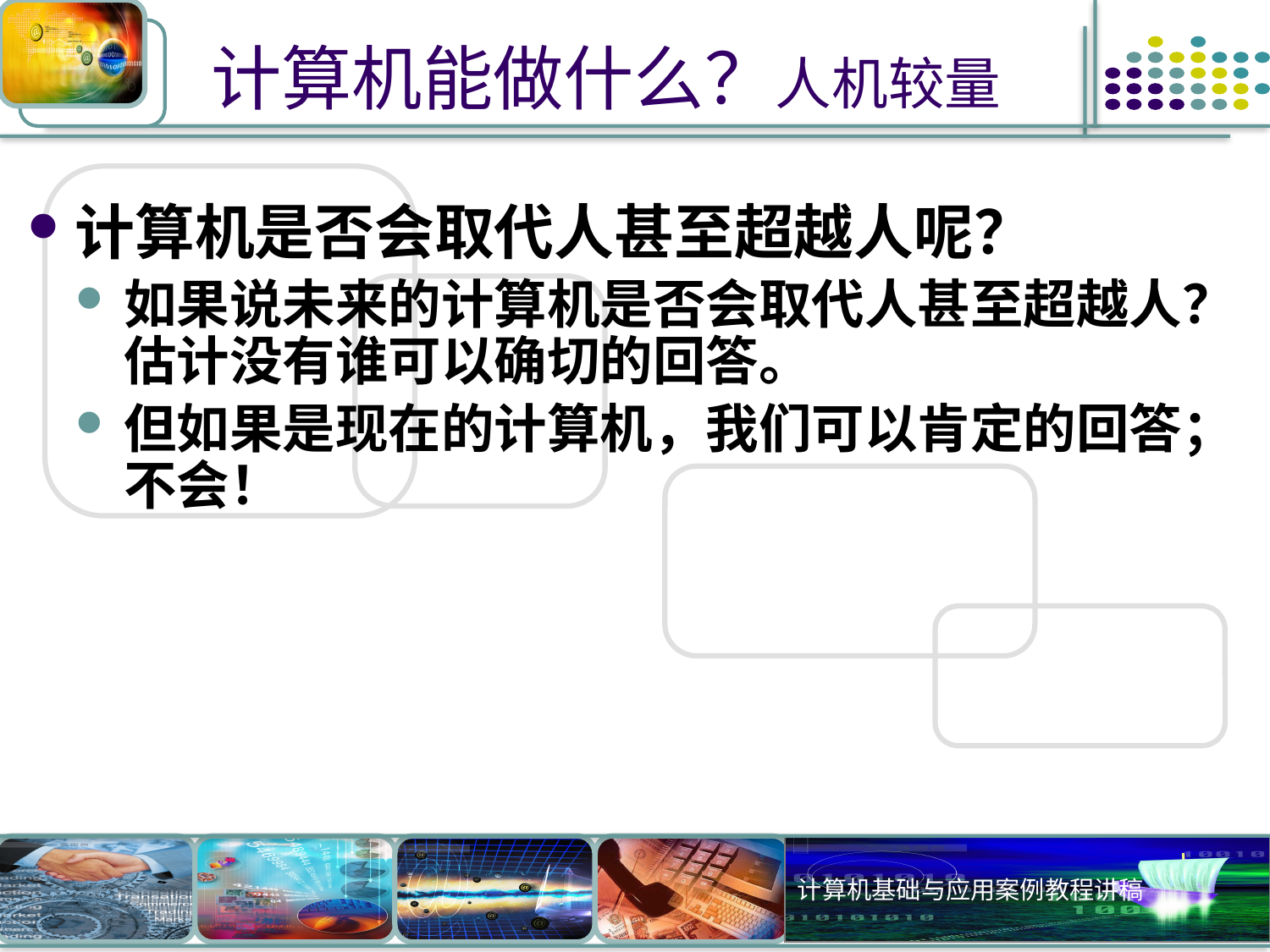

# 计算机能做什么？人机较量
计算机是否会取代人甚至超越人呢？
如果说未来的计算机是否会取代人甚至超越人？估计没有谁可以确切的回答。
但如果是现在的计算机，我们可以肯定的回答；不会！